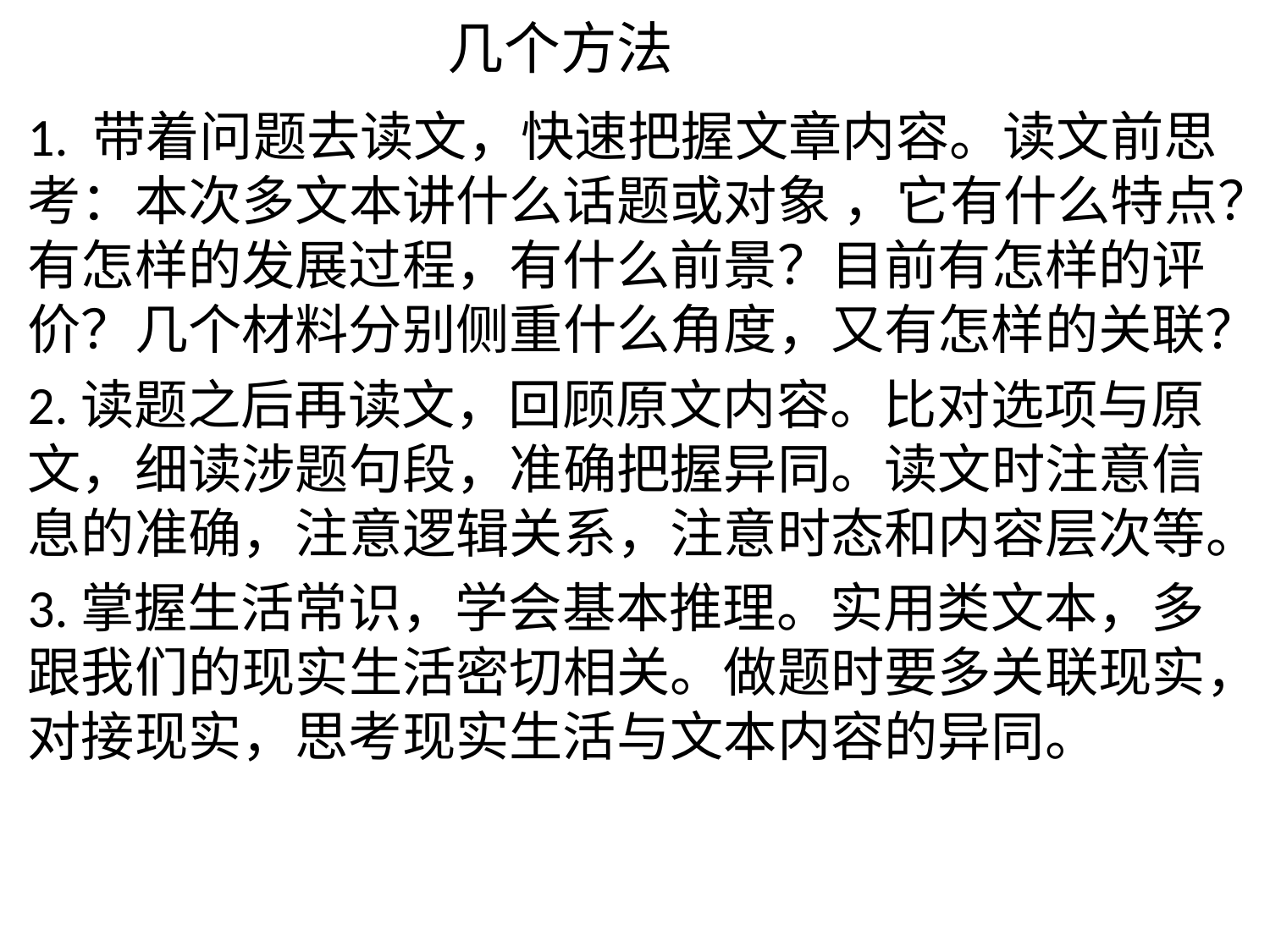

# 几个方法
1. 带着问题去读文，快速把握文章内容。读文前思考：本次多文本讲什么话题或对象 ，它有什么特点？有怎样的发展过程，有什么前景？目前有怎样的评价？几个材料分别侧重什么角度，又有怎样的关联？
2.读题之后再读文，回顾原文内容。比对选项与原文，细读涉题句段，准确把握异同。读文时注意信息的准确，注意逻辑关系，注意时态和内容层次等。
3.掌握生活常识，学会基本推理。实用类文本，多跟我们的现实生活密切相关。做题时要多关联现实，对接现实，思考现实生活与文本内容的异同。